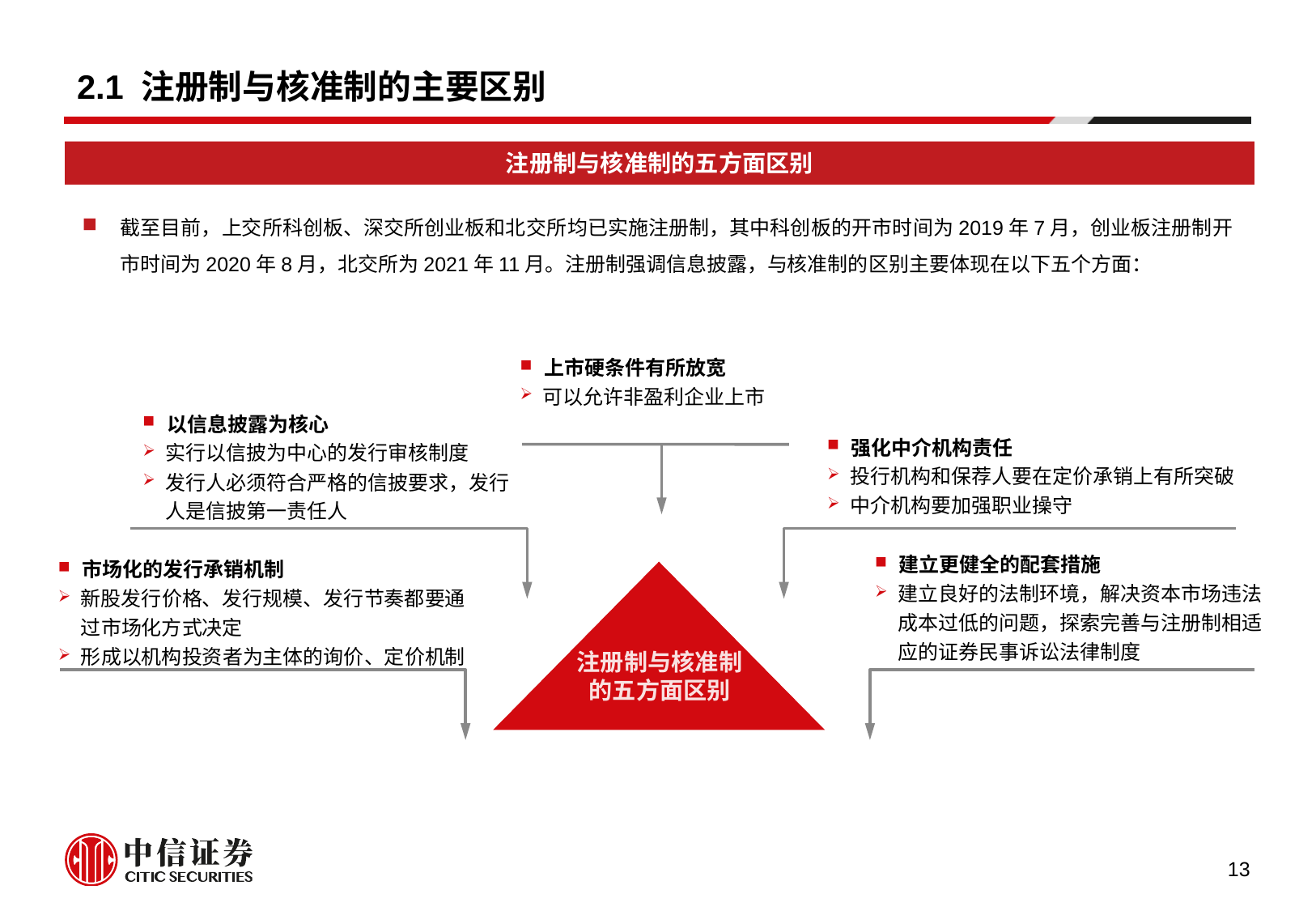

# 2.1 注册制与核准制的主要区别
注册制与核准制的五方面区别
截至目前，上交所科创板、深交所创业板和北交所均已实施注册制，其中科创板的开市时间为2019年7月，创业板注册制开市时间为2020年8月，北交所为2021年11月。注册制强调信息披露，与核准制的区别主要体现在以下五个方面：
上市硬条件有所放宽
可以允许非盈利企业上市
以信息披露为核心
实行以信披为中心的发行审核制度
发行人必须符合严格的信披要求，发行人是信披第一责任人
强化中介机构责任
投行机构和保荐人要在定价承销上有所突破
中介机构要加强职业操守

建立更健全的配套措施
建立良好的法制环境，解决资本市场违法成本过低的问题，探索完善与注册制相适应的证券民事诉讼法律制度
市场化的发行承销机制
新股发行价格、发行规模、发行节奏都要通过市场化方式决定
形成以机构投资者为主体的询价、定价机制

注册制与核准制的五方面区别